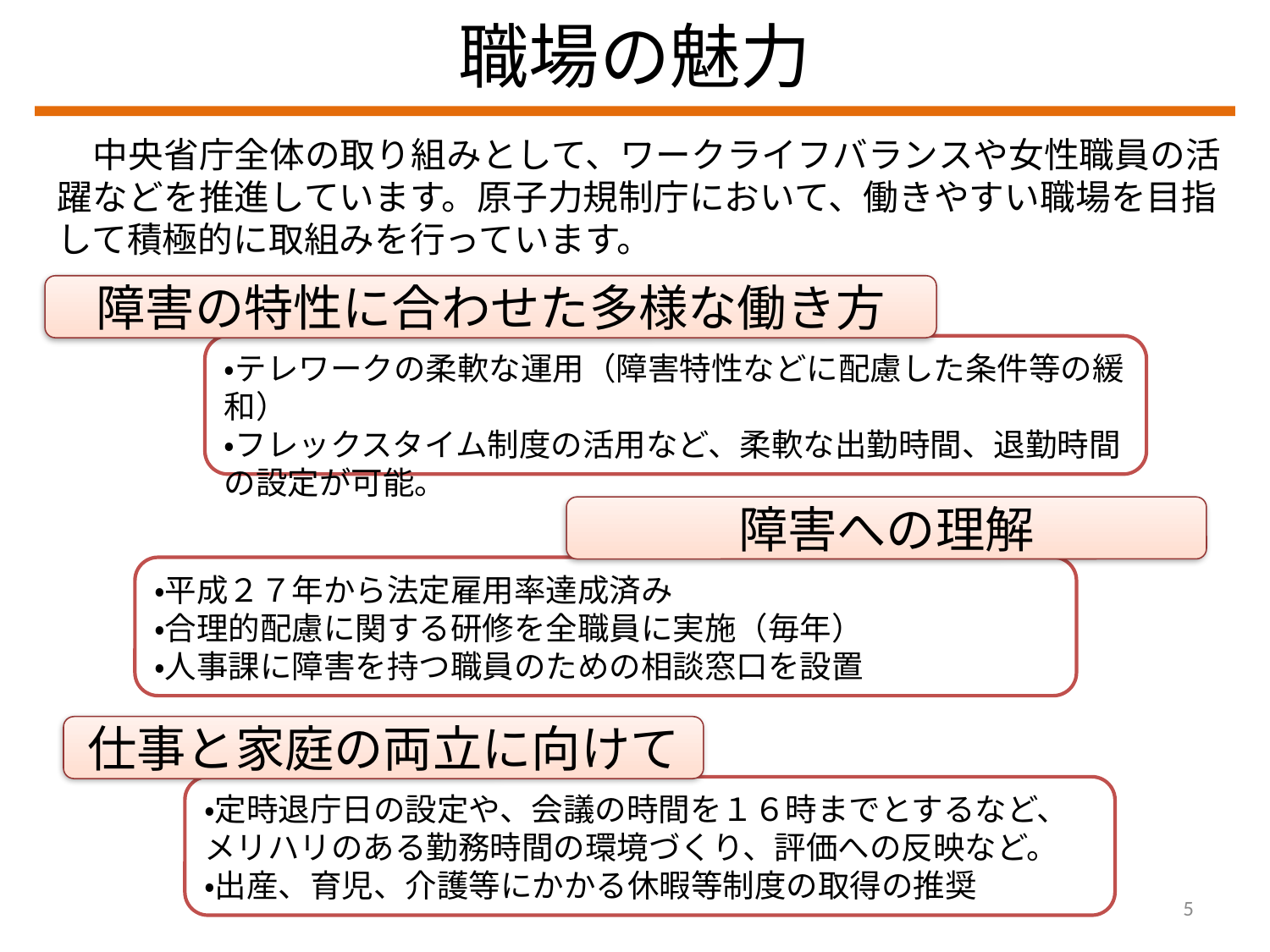

職場の魅力

　中央省庁全体の取り組みとして、ワークライフバランスや女性職員の活躍などを推進しています。原子力規制庁において、働きやすい職場を目指して積極的に取組みを行っています。

障害の特性に合わせた多様な働き方
・テレワークの柔軟な運用（障害特性などに配慮した条件等の緩和）
・フレックスタイム制度の活用など、柔軟な出勤時間、退勤時間の設定が可能。

障害への理解
・平成２７年から法定雇用率達成済み
・合理的配慮に関する研修を全職員に実施（毎年）
・人事課に障害を持つ職員のための相談窓口を設置
仕事と家庭の両立に向けて
・定時退庁日の設定や、会議の時間を１６時までとするなど、メリハリのある勤務時間の環境づくり、評価への反映など。
・出産、育児、介護等にかかる休暇等制度の取得の推奨
5